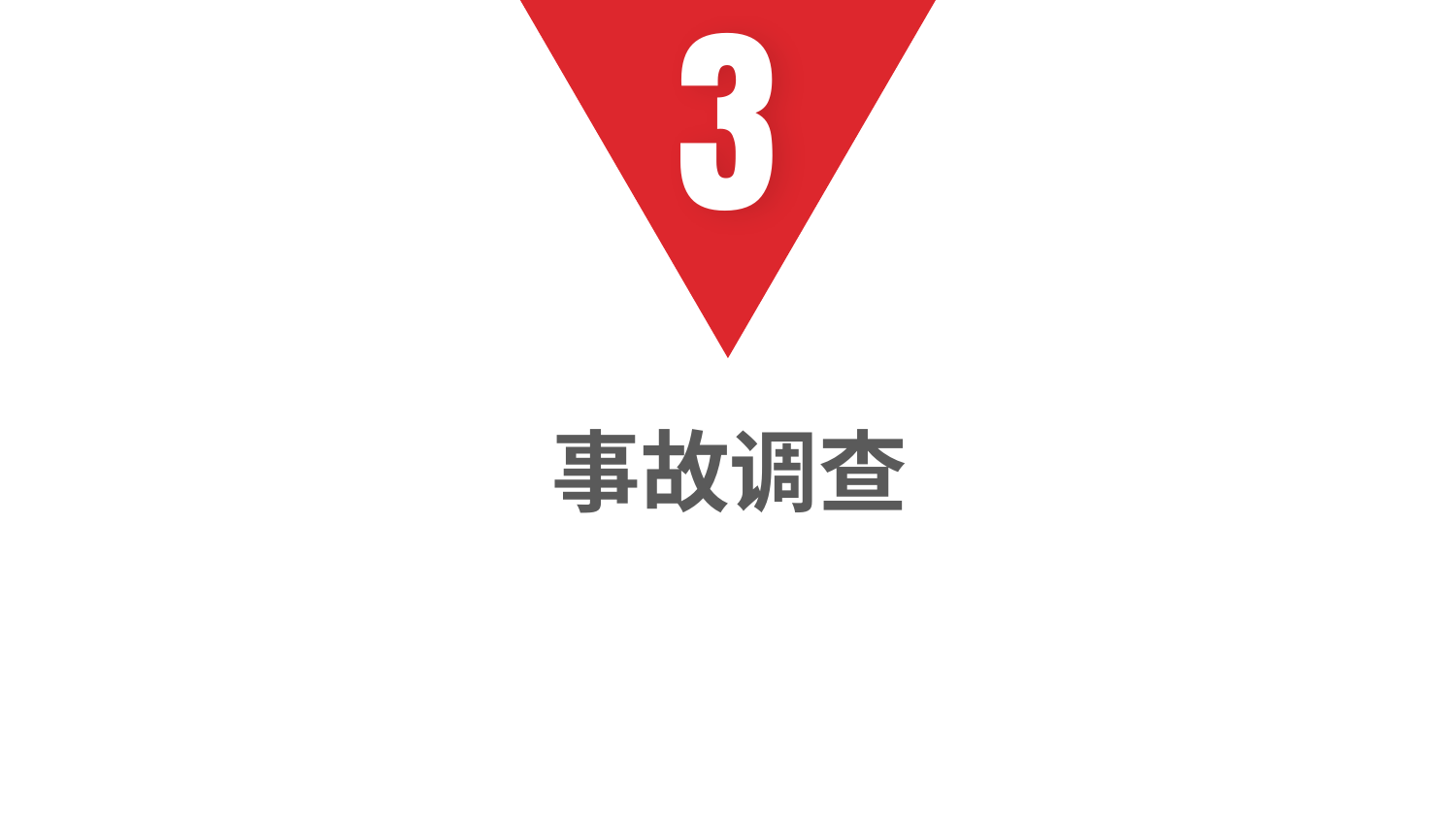

3
生产安全事故调查处理培训课件(ppt77页)
事故调查
生产安全事故调查处理培训课件(ppt77页)